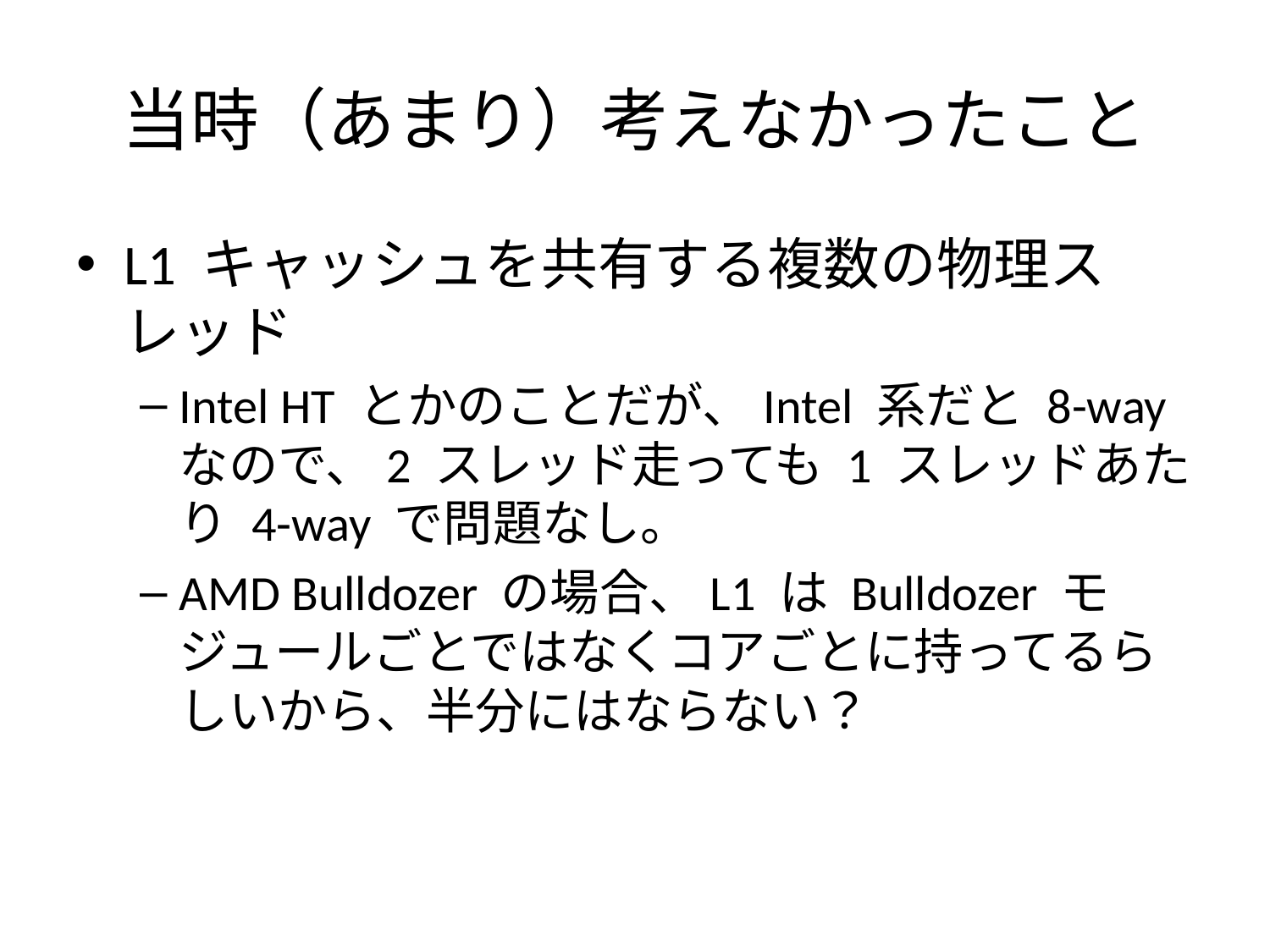

# 当時（あまり）考えなかったこと
L1 キャッシュを共有する複数の物理スレッド
Intel HT とかのことだが、Intel 系だと 8-way なので、2 スレッド走っても 1 スレッドあたり 4-way で問題なし。
AMD Bulldozer の場合、L1 は Bulldozer モジュールごとではなくコアごとに持ってるらしいから、半分にはならない？